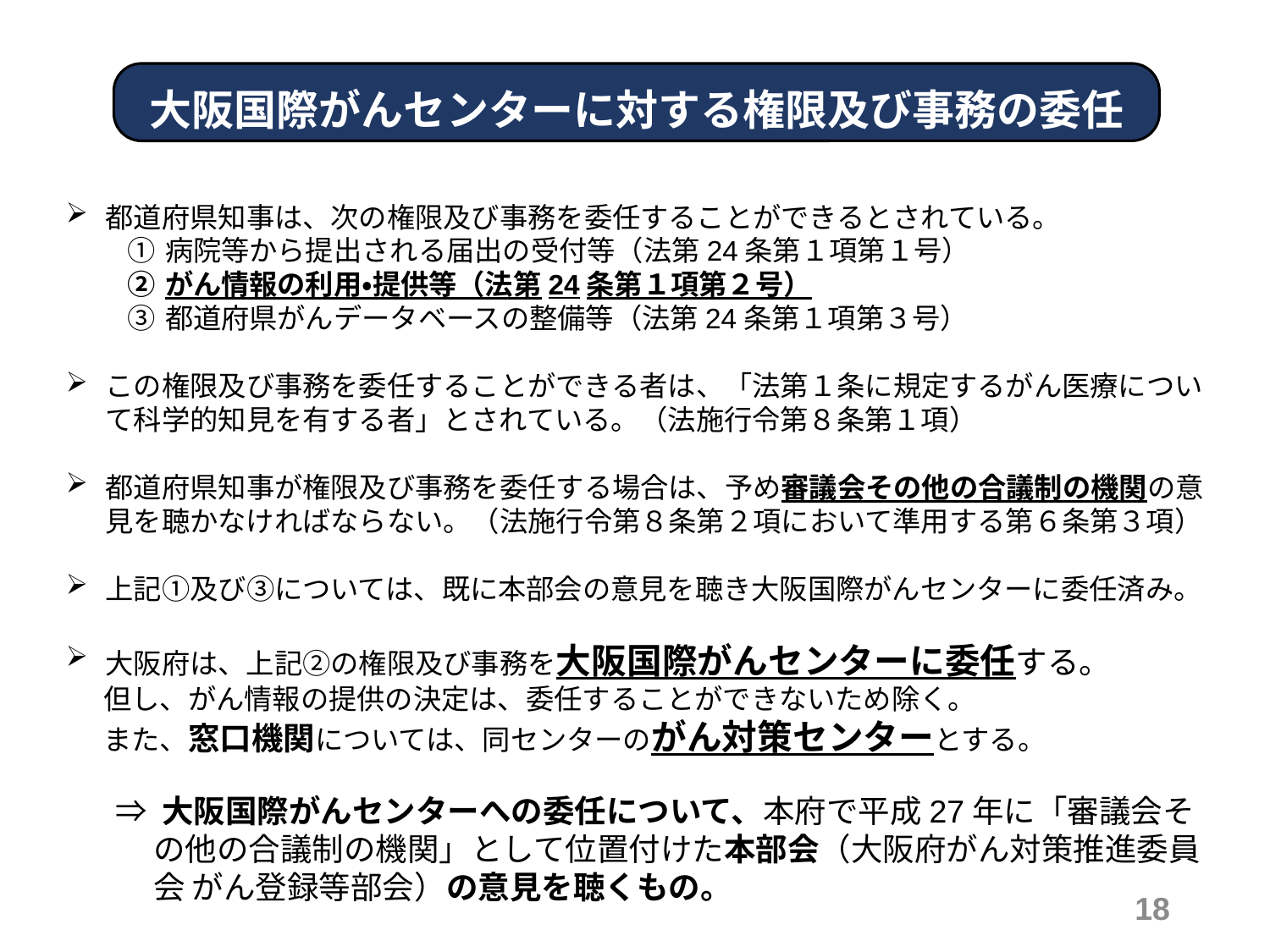

大阪国際がんセンターに対する権限及び事務の委任
都道府県知事は、次の権限及び事務を委任することができるとされている。
病院等から提出される届出の受付等（法第24条第１項第１号）
がん情報の利用・提供等（法第24条第１項第２号）
都道府県がんデータベースの整備等（法第24条第１項第３号）

この権限及び事務を委任することができる者は、「法第１条に規定するがん医療について科学的知見を有する者」とされている。（法施行令第８条第１項）

都道府県知事が権限及び事務を委任する場合は、予め審議会その他の合議制の機関の意見を聴かなければならない。（法施行令第８条第２項において準用する第６条第３項）

上記①及び③については、既に本部会の意見を聴き大阪国際がんセンターに委任済み。

大阪府は、上記②の権限及び事務を大阪国際がんセンターに委任する。
但し、がん情報の提供の決定は、委任することができないため除く。
また、窓口機関については、同センターのがん対策センターとする。

⇒ 大阪国際がんセンターへの委任について、本府で平成27年に「審議会その他の合議制の機関」として位置付けた本部会（大阪府がん対策推進委員会 がん登録等部会）の意見を聴くもの。
18